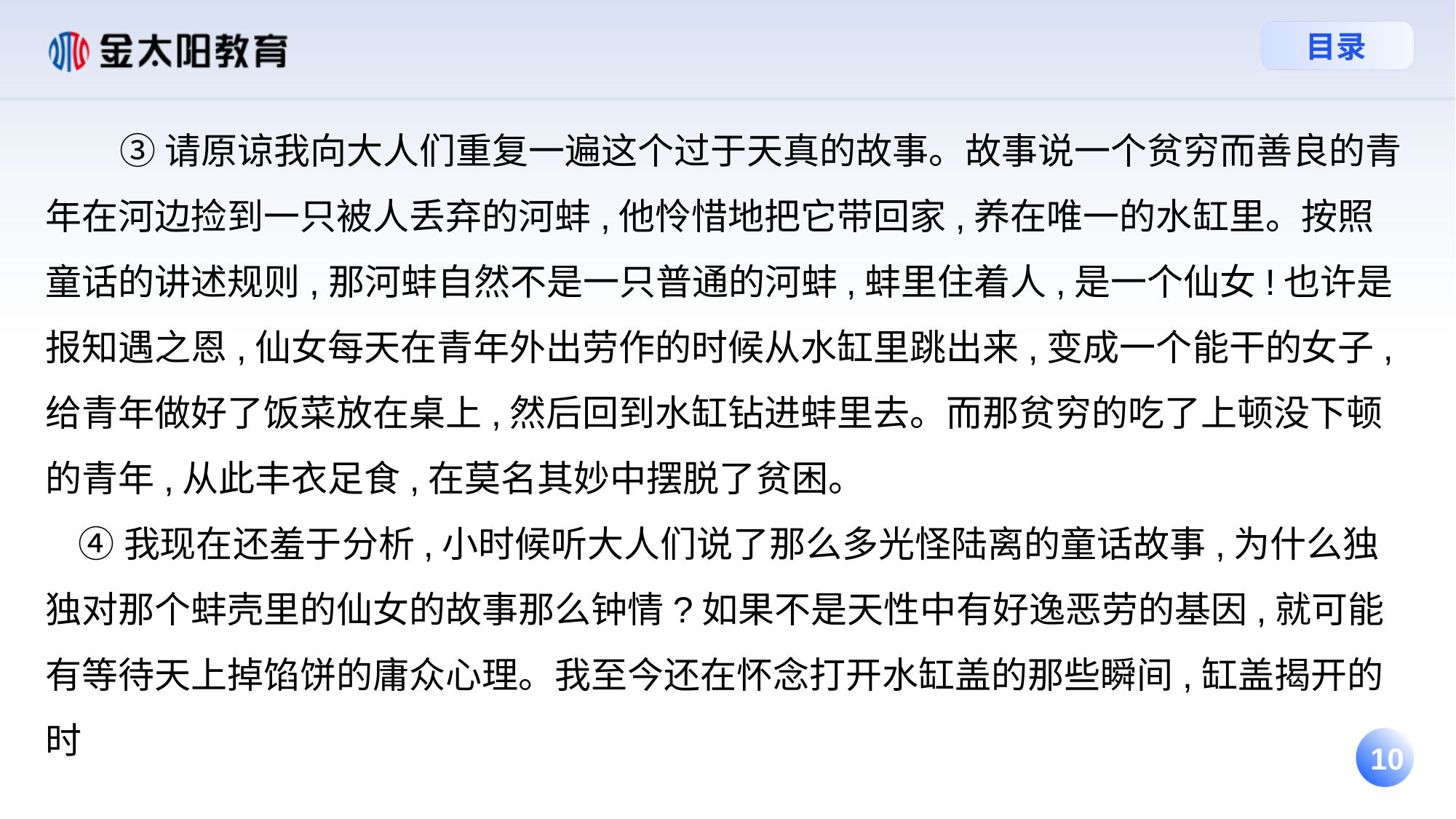

③请原谅我向大人们重复一遍这个过于天真的故事。故事说一个贫穷而善良的青年在河边捡到一只被人丢弃的河蚌,他怜惜地把它带回家,养在唯一的水缸里。按照童话的讲述规则,那河蚌自然不是一只普通的河蚌,蚌里住着人,是一个仙女!也许是报知遇之恩,仙女每天在青年外出劳作的时候从水缸里跳出来,变成一个能干的女子,给青年做好了饭菜放在桌上,然后回到水缸钻进蚌里去。而那贫穷的吃了上顿没下顿的青年,从此丰衣足食,在莫名其妙中摆脱了贫困。
    ④我现在还羞于分析,小时候听大人们说了那么多光怪陆离的童话故事,为什么独独对那个蚌壳里的仙女的故事那么钟情?如果不是天性中有好逸恶劳的基因,就可能有等待天上掉馅饼的庸众心理。我至今还在怀念打开水缸盖的那些瞬间,缸盖揭开的时